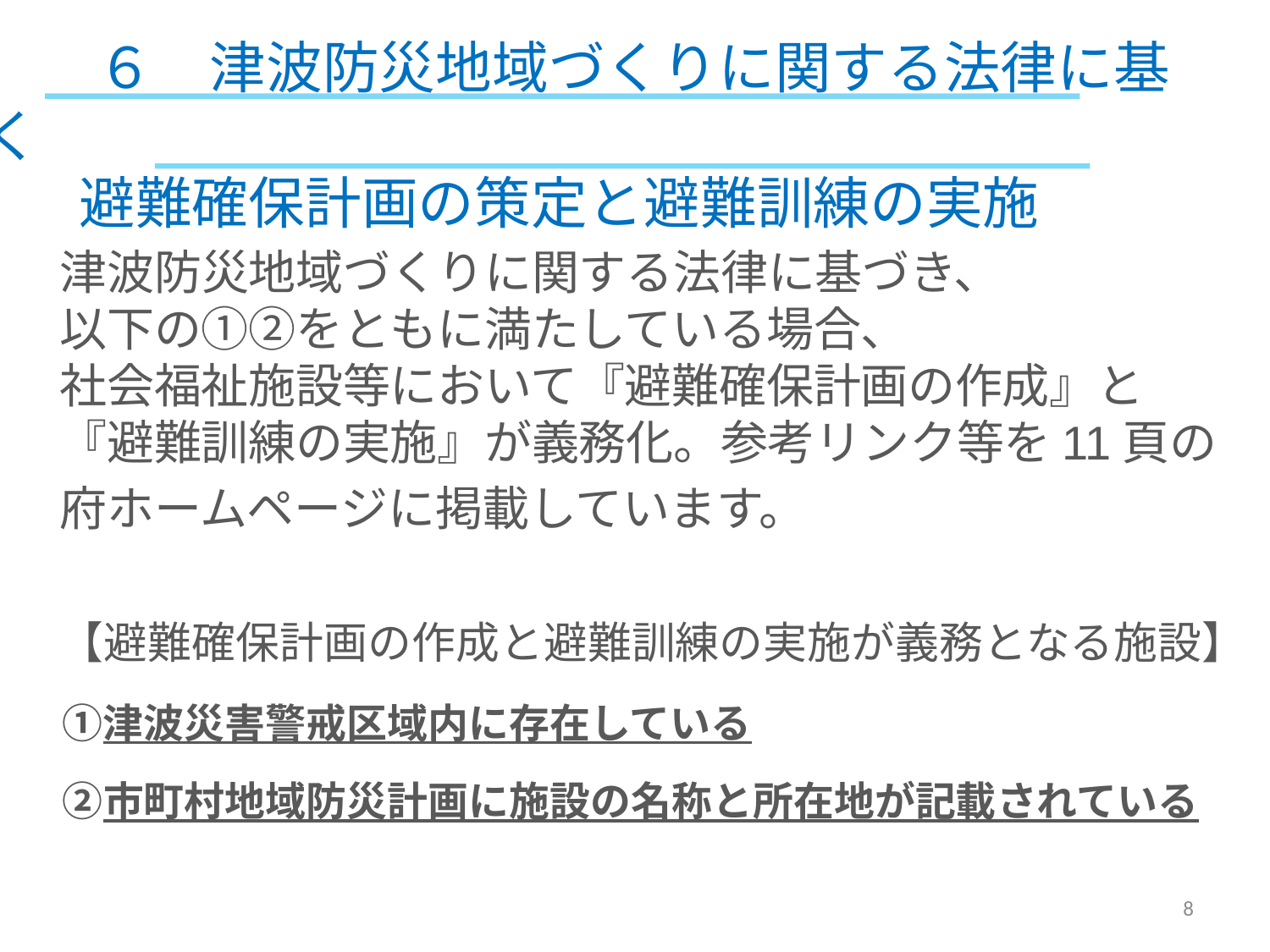

６　津波防災地域づくりに関する法律に基づく
            避難確保計画の策定と避難訓練の実施
　津波防災地域づくりに関する法律に基づき、
　以下の①②をともに満たしている場合、
　社会福祉施設等において『避難確保計画の作成』と
　『避難訓練の実施』が義務化。参考リンク等を11頁の
　府ホームページに掲載しています。

　【避難確保計画の作成と避難訓練の実施が義務となる施設】

　 ①津波災害警戒区域内に存在している

　 ②市町村地域防災計画に施設の名称と所在地が記載されている
8